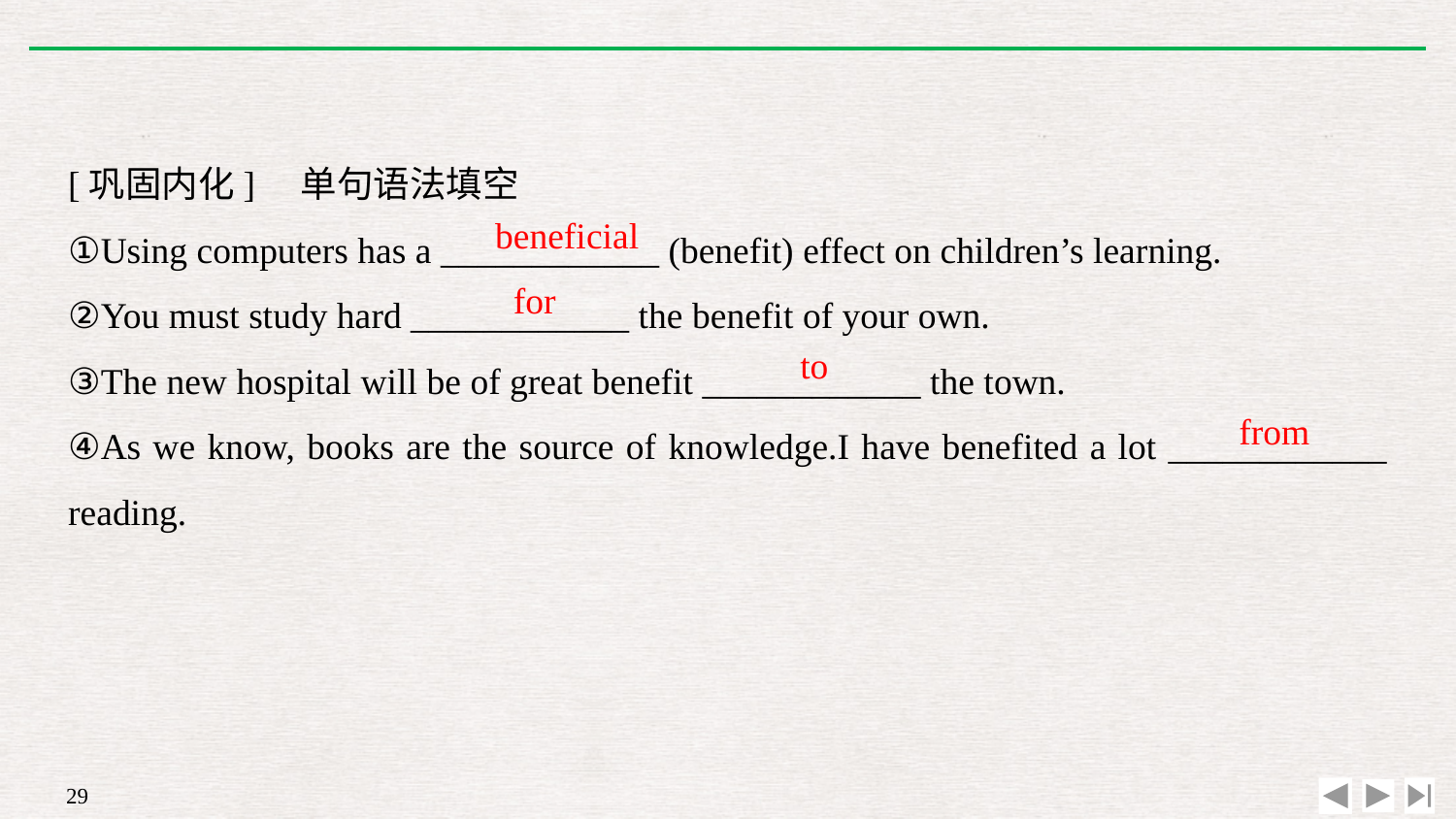

[巩固内化]　单句语法填空
①Using computers has a ____________ (benefit) effect on children’s learning.
②You must study hard ____________ the benefit of your own.
③The new hospital will be of great benefit ____________ the town.
④As we know, books are the source of knowledge.I have benefited a lot ____________ reading.
beneficial
for
to
from